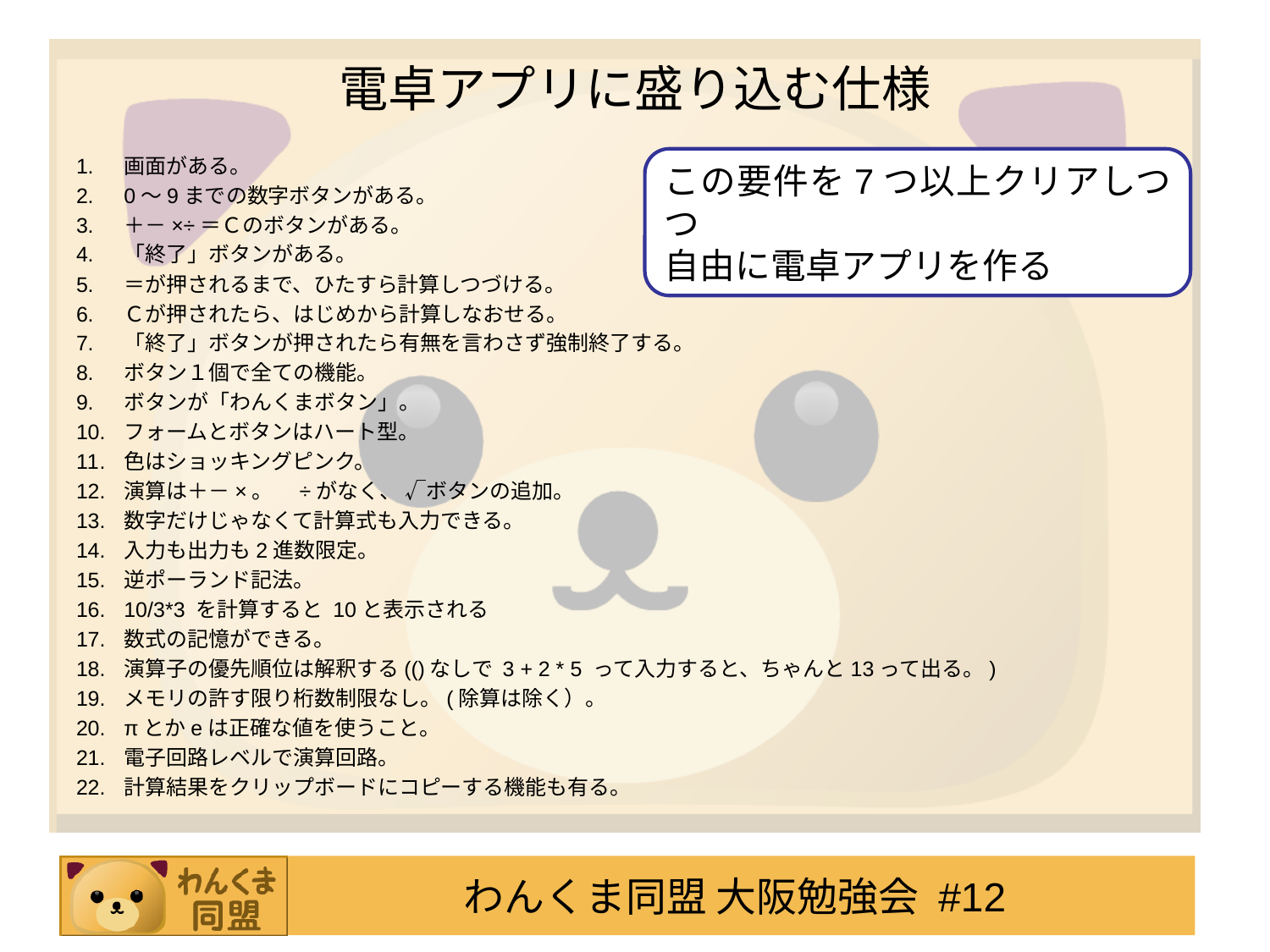

# 電卓アプリに盛り込む仕様
画面がある。
0～9までの数字ボタンがある。
＋－×÷＝Ｃのボタンがある。
「終了」ボタンがある。
＝が押されるまで、ひたすら計算しつづける。
Ｃが押されたら、はじめから計算しなおせる。
「終了」ボタンが押されたら有無を言わさず強制終了する。
ボタン１個で全ての機能。
ボタンが「わんくまボタン」。
フォームとボタンはハート型。
色はショッキングピンク。
演算は＋－×。　÷がなく、 √ボタンの追加。
数字だけじゃなくて計算式も入力できる。
入力も出力も2進数限定。
逆ポーランド記法。
10/3*3 を計算すると 10と表示される
数式の記憶ができる。
演算子の優先順位は解釈する(()なしで 3 + 2 * 5 って入力すると、ちゃんと13って出る。)
メモリの許す限り桁数制限なし。(除算は除く）。
πとかeは正確な値を使うこと。
電子回路レベルで演算回路。
計算結果をクリップボードにコピーする機能も有る。
この要件を7つ以上クリアしつつ
自由に電卓アプリを作る